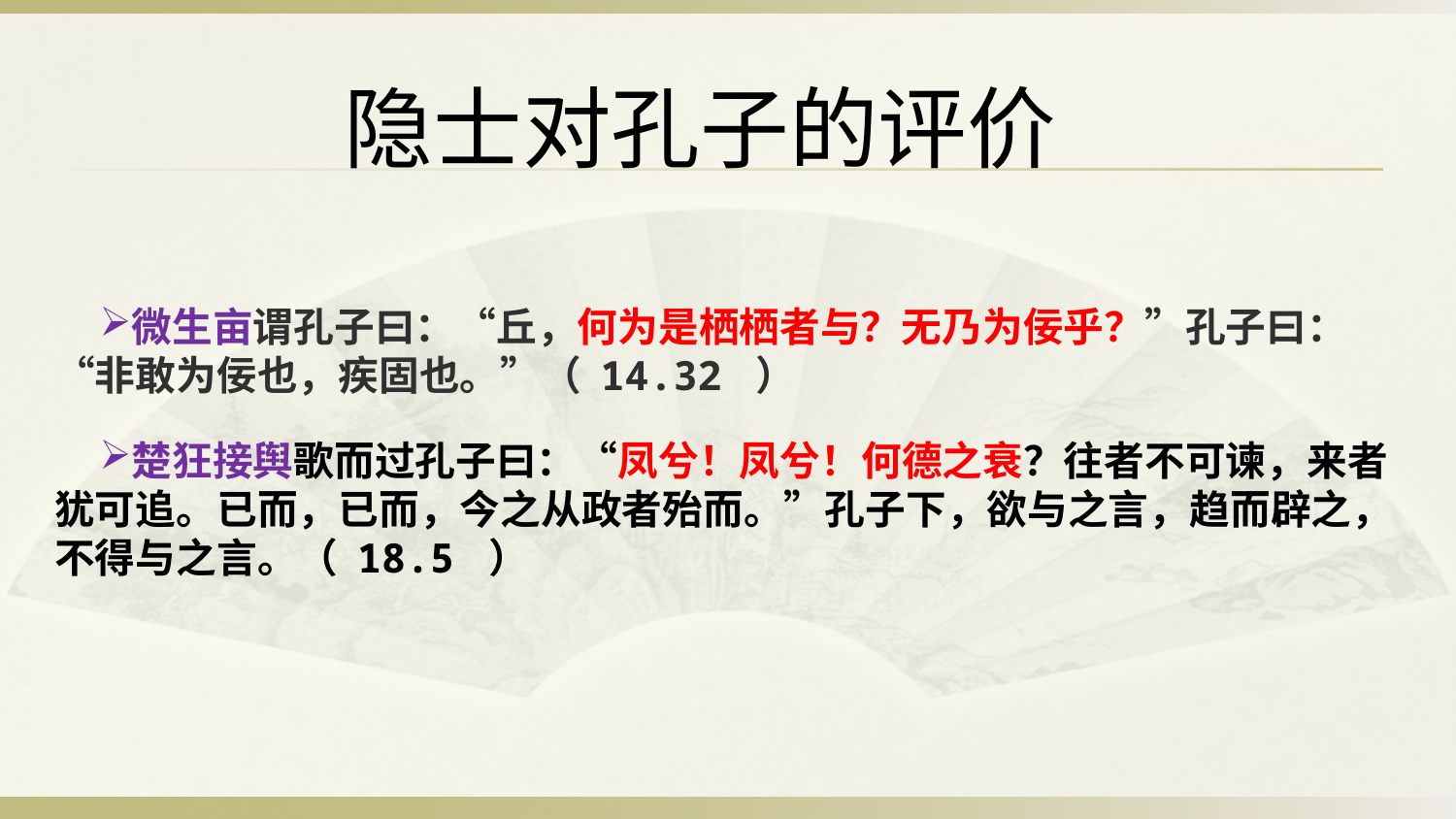

隐士对孔子的评价
微生亩谓孔子曰：“丘，何为是栖栖者与？无乃为佞乎？”孔子曰：“非敢为佞也，疾固也。”（ 14.32 ）
楚狂接舆歌而过孔子曰：“凤兮！凤兮！何德之衰？往者不可谏，来者犹可追。已而，已而，今之从政者殆而。”孔子下，欲与之言，趋而辟之，不得与之言。（ 18.5 ）